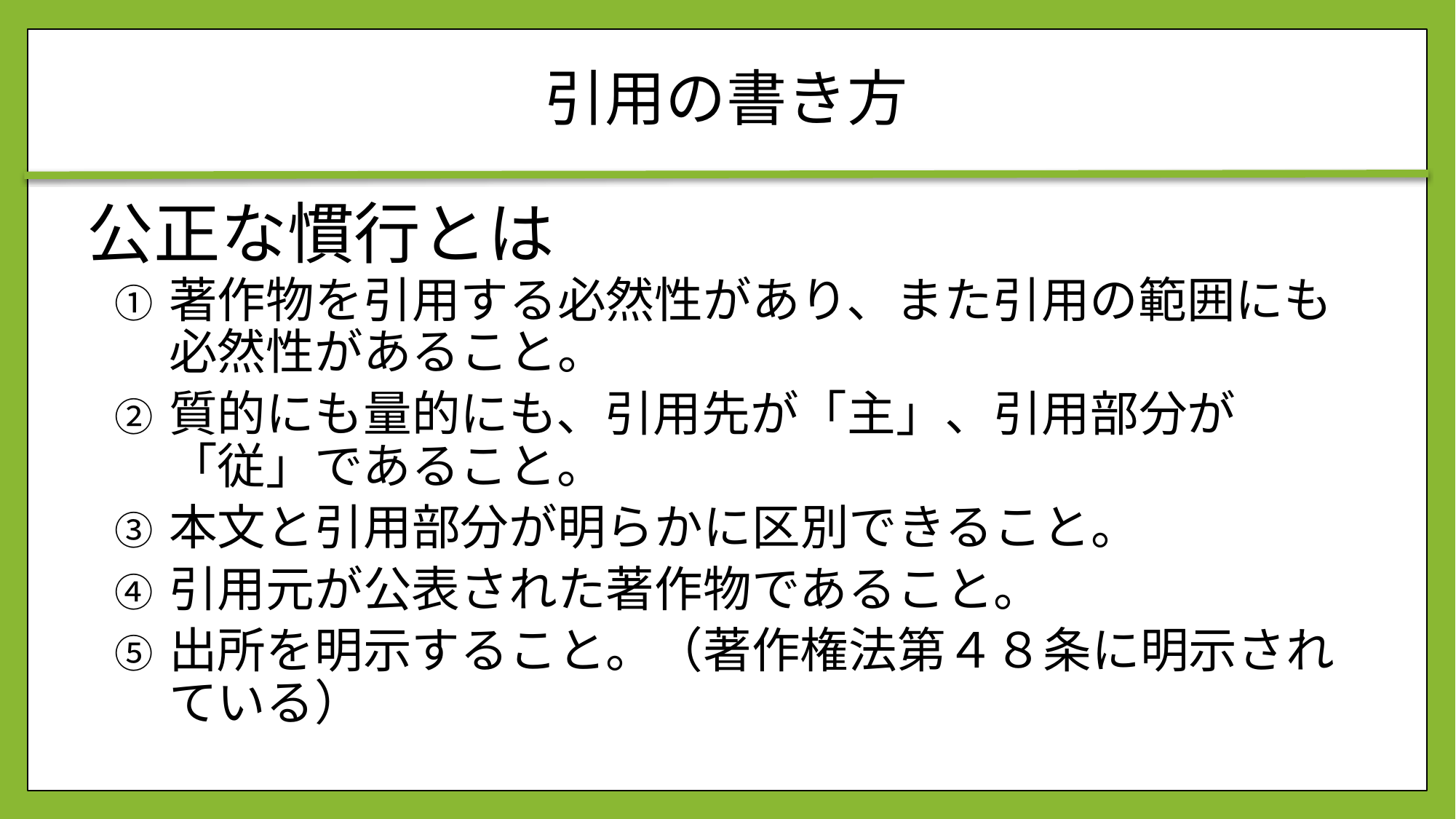

# 引用の書き方
公正な慣行とは
著作物を引用する必然性があり、また引用の範囲にも必然性があること。
質的にも量的にも、引用先が「主」、引用部分が「従」であること。
本文と引用部分が明らかに区別できること。
引用元が公表された著作物であること。
出所を明示すること。（著作権法第４８条に明示されている）